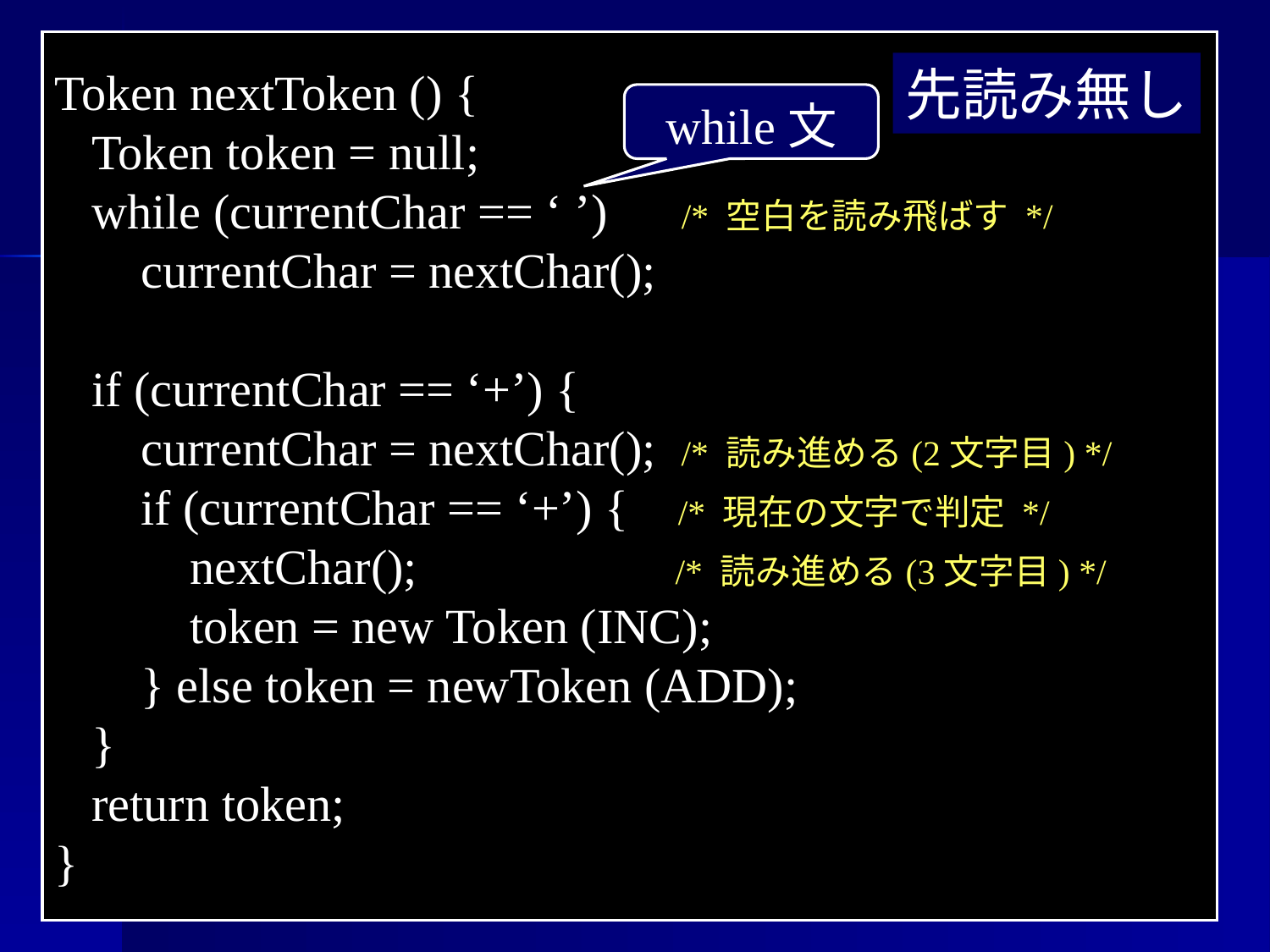

Token nextToken () {
   Token token = null;
   while (currentChar == ‘ ’)      /* 空白を読み飛ばす */
       currentChar = nextChar();

   if (currentChar == ‘+’) {
       currentChar = nextChar();  /* 読み進める(2文字目) */
       if (currentChar == ‘+’) {    /* 現在の文字で判定 */
           nextChar();                     /* 読み進める(3文字目) */
           token = new Token (INC);
       } else token = newToken (ADD);
   }
   return token;
}
先読み無し
while文